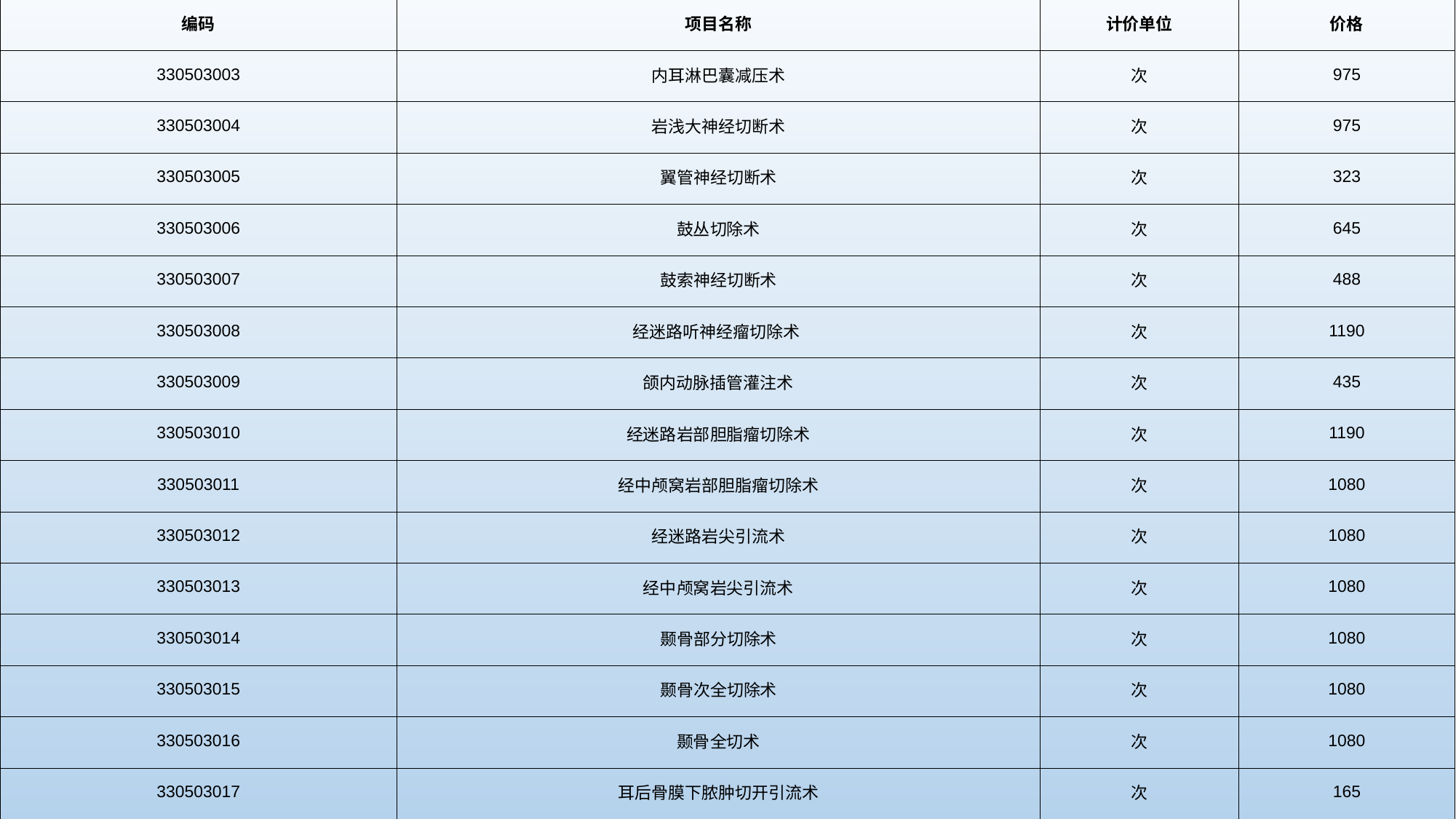

| 编码 | 项目名称 | 计价单位 | 价格 |
| --- | --- | --- | --- |
| 330503003 | 内耳淋巴囊减压术 | 次 | 975 |
| 330503004 | 岩浅大神经切断术 | 次 | 975 |
| 330503005 | 翼管神经切断术 | 次 | 323 |
| 330503006 | 鼓丛切除术 | 次 | 645 |
| 330503007 | 鼓索神经切断术 | 次 | 488 |
| 330503008 | 经迷路听神经瘤切除术 | 次 | 1190 |
| 330503009 | 颌内动脉插管灌注术 | 次 | 435 |
| 330503010 | 经迷路岩部胆脂瘤切除术 | 次 | 1190 |
| 330503011 | 经中颅窝岩部胆脂瘤切除术 | 次 | 1080 |
| 330503012 | 经迷路岩尖引流术 | 次 | 1080 |
| 330503013 | 经中颅窝岩尖引流术 | 次 | 1080 |
| 330503014 | 颞骨部分切除术 | 次 | 1080 |
| 330503015 | 颞骨次全切除术 | 次 | 1080 |
| 330503016 | 颞骨全切术 | 次 | 1080 |
| 330503017 | 耳后骨膜下脓肿切开引流术 | 次 | 165 |